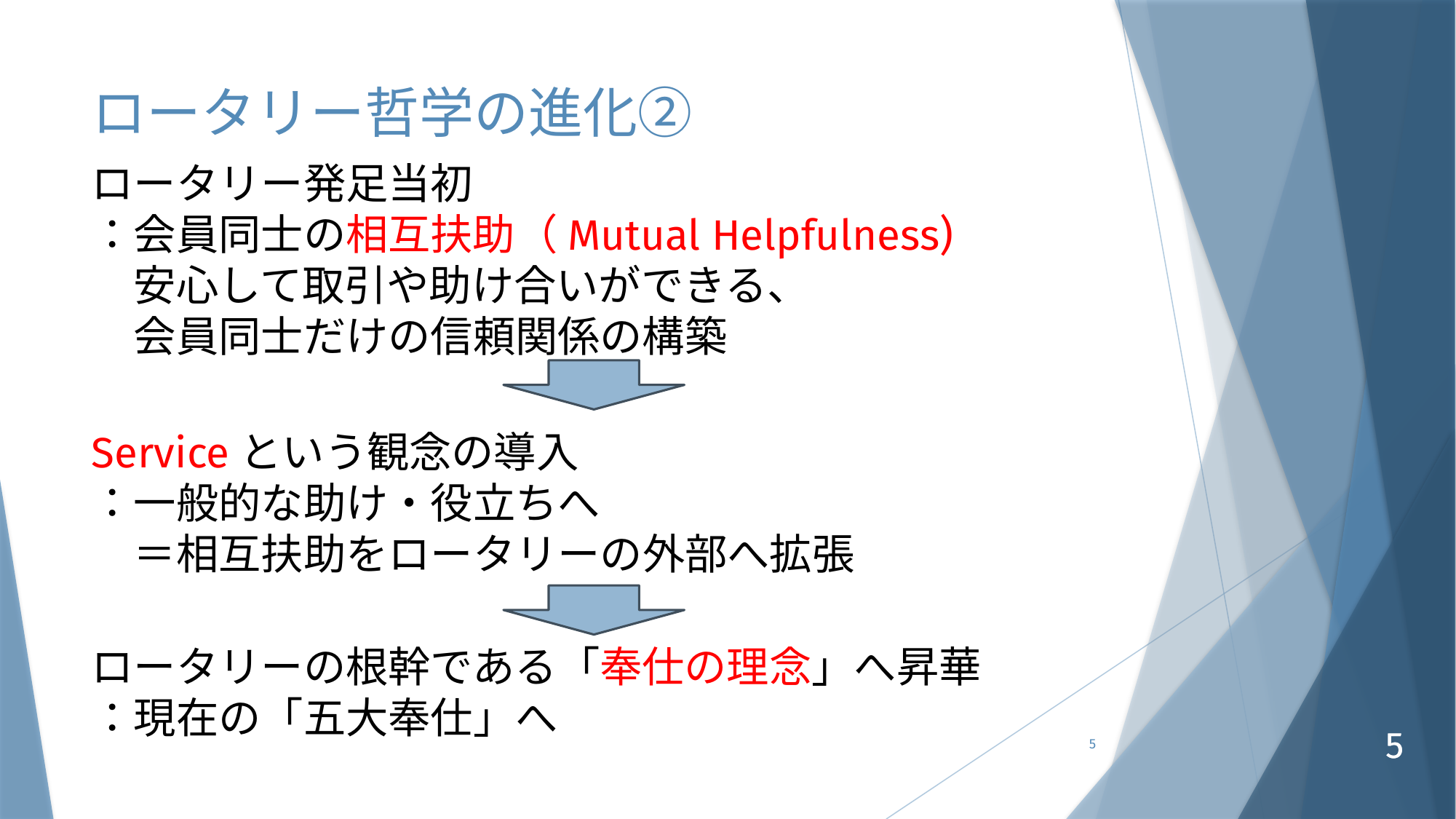

# ロータリー哲学の進化②
ロータリー発足当初
：会員同士の相互扶助（Mutual Helpfulness)
　安心して取引や助け合いができる、
　会員同士だけの信頼関係の構築

Serviceという観念の導入
：一般的な助け・役立ちへ
　＝相互扶助をロータリーの外部へ拡張

ロータリーの根幹である「奉仕の理念」へ昇華
：現在の「五大奉仕」へ
5